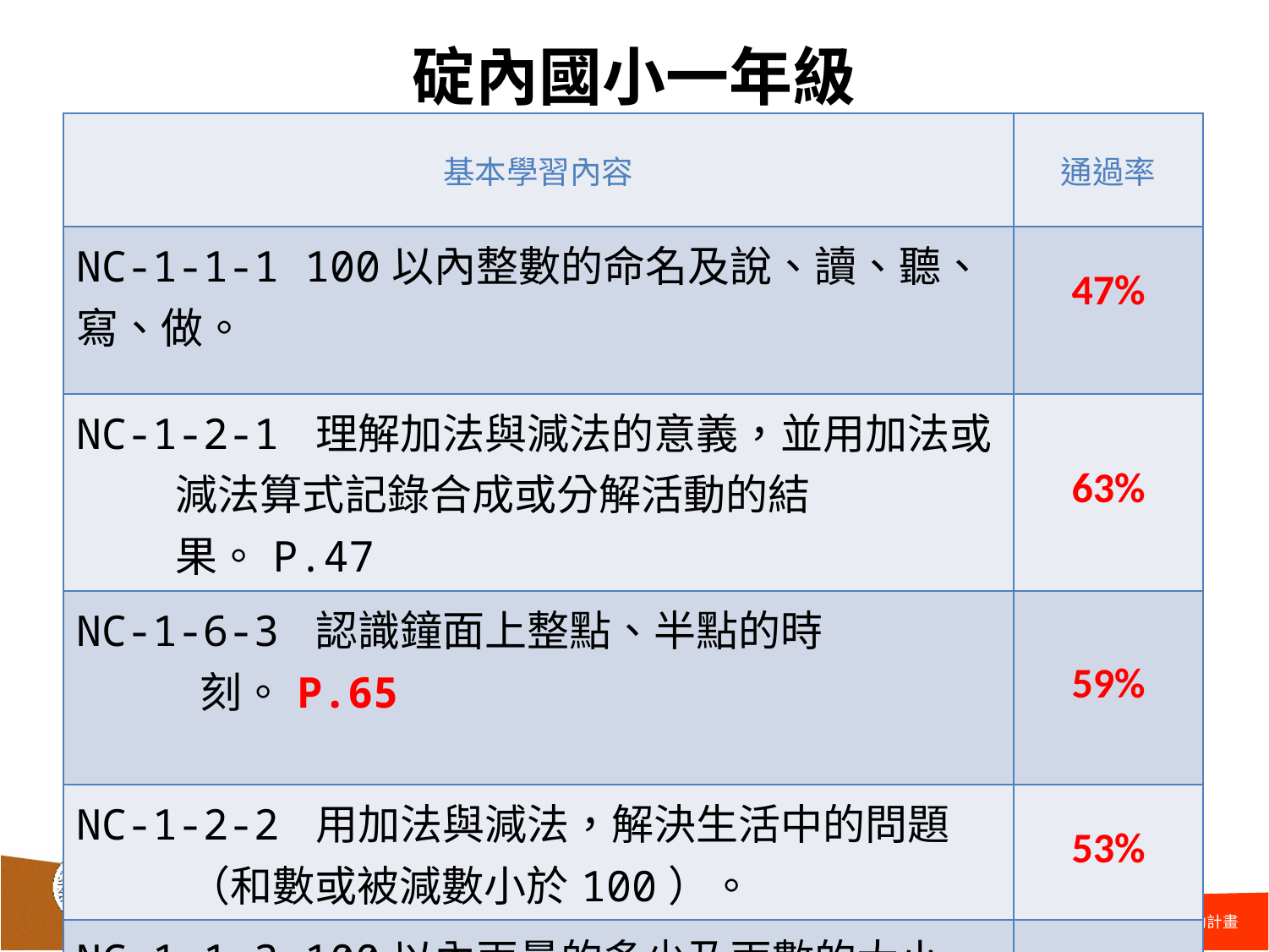

# 碇內國小一年級
| 基本學習內容 | 通過率 |
| --- | --- |
| NC-1-1-1 100以內整數的命名及說、讀、聽、寫、做。 | 47% |
| NC-1-2-1 理解加法與減法的意義，並用加法或減法算式記錄合成或分解活動的結果。P.47 | 63% |
| NC-1-6-3 認識鐘面上整點、半點的時刻。P.65 | 59% |
| NC-1-2-2 用加法與減法，解決生活中的問題（和數或被減數小於100）。 | 53% |
| NC-1-1-3 100以內兩量的多少及兩數的大小。P.43 | 53% |